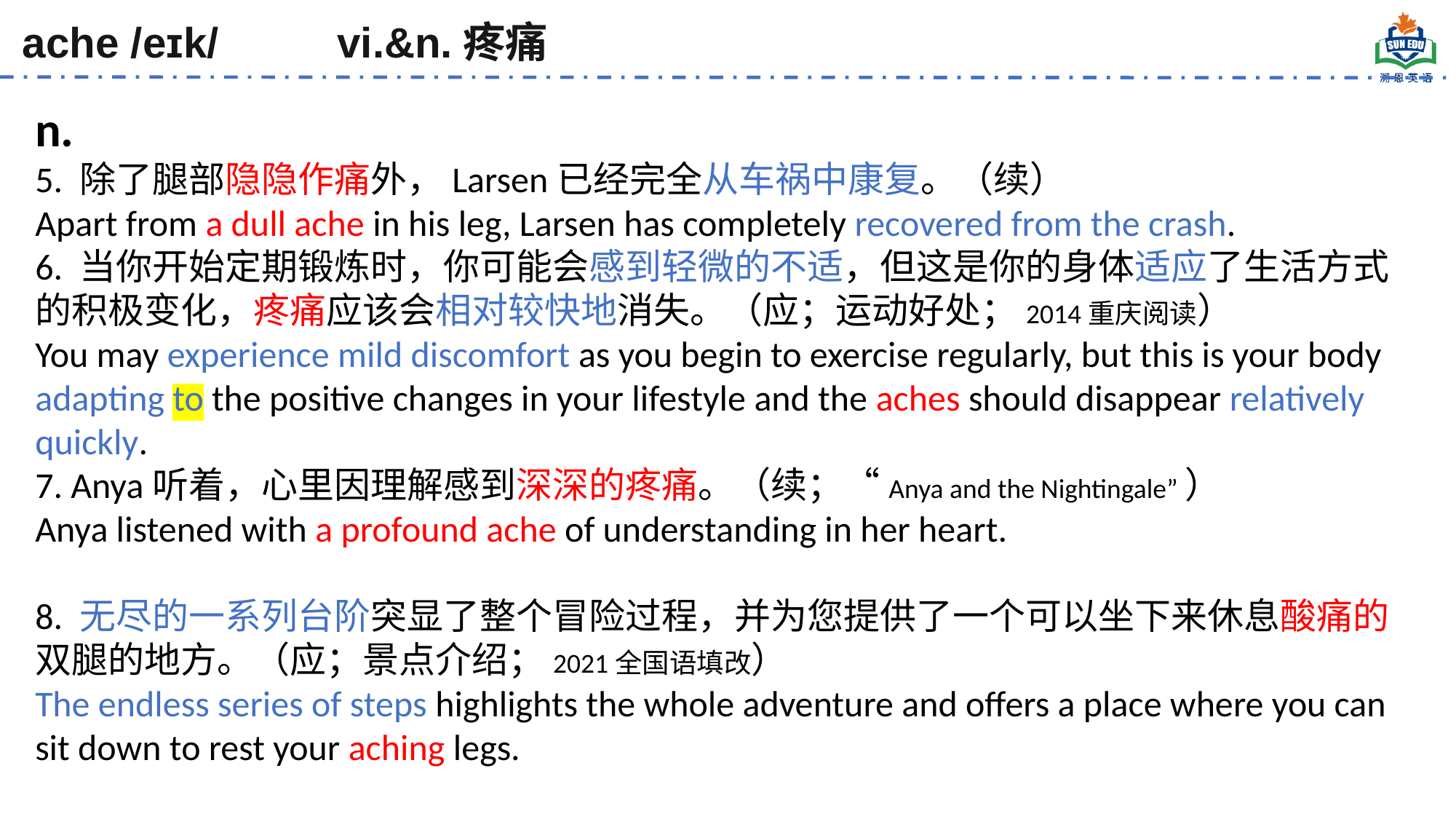

ache /eɪk/          vi.&n.疼痛
n.
5. 除了腿部隐隐作痛外，Larsen已经完全从车祸中康复。（续）
Apart from a dull ache in his leg, Larsen has completely recovered from the crash.
6. 当你开始定期锻炼时，你可能会感到轻微的不适，但这是你的身体适应了生活方式的积极变化，疼痛应该会相对较快地消失。（应；运动好处；2014重庆阅读）
You may experience mild discomfort as you begin to exercise regularly, but this is your body adapting to the positive changes in your lifestyle and the aches should disappear relatively quickly.
7. Anya听着，心里因理解感到深深的疼痛。（续；“Anya and the Nightingale”）
Anya listened with a profound ache of understanding in her heart.

8. 无尽的一系列台阶突显了整个冒险过程，并为您提供了一个可以坐下来休息酸痛的双腿的地方。（应；景点介绍；2021全国语填改）
The endless series of steps highlights the whole adventure and offers a place where you can sit down to rest your aching legs.